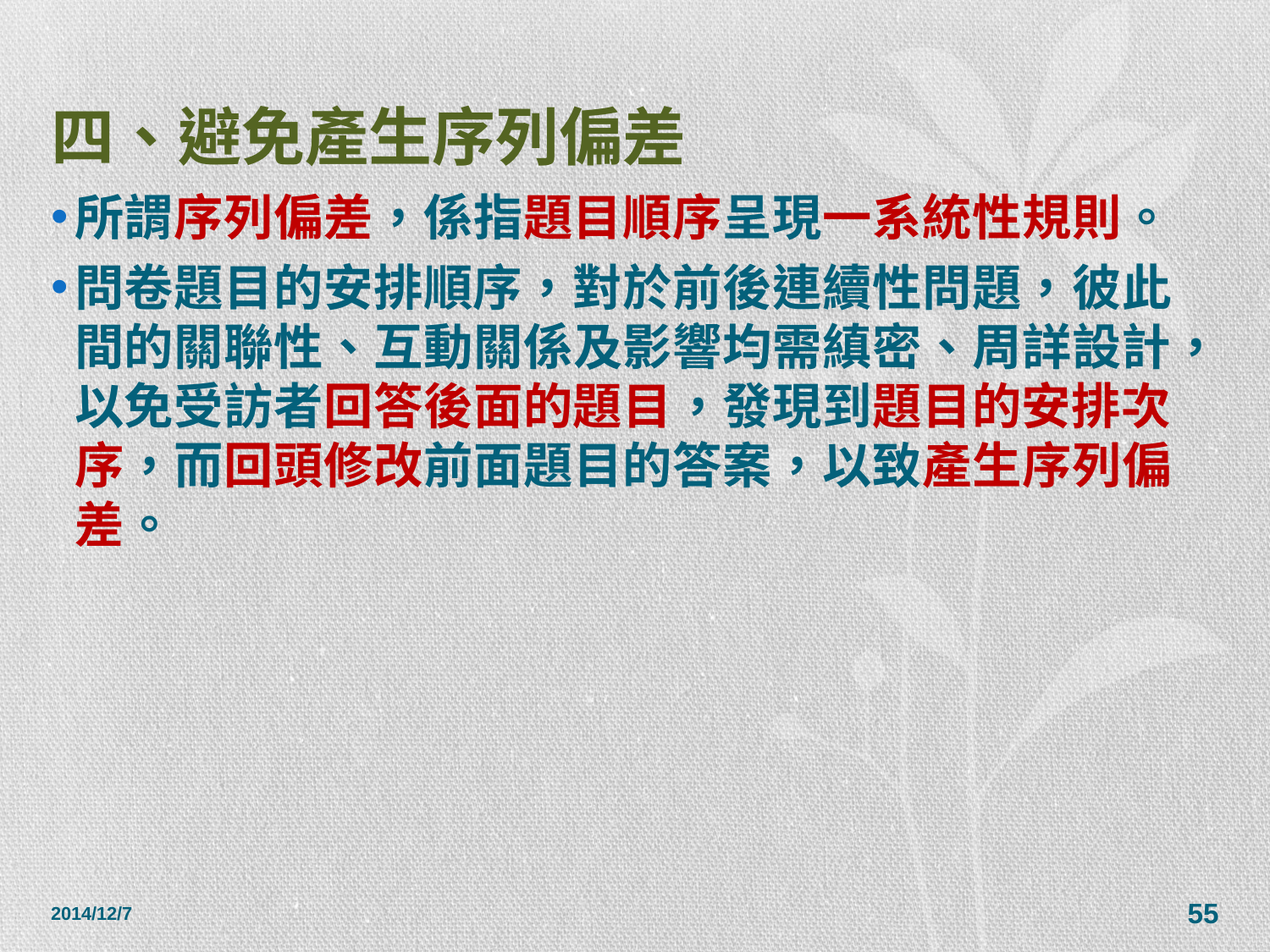

# 四、避免產生序列偏差
所謂序列偏差，係指題目順序呈現一系統性規則。
問卷題目的安排順序，對於前後連續性問題，彼此間的關聯性、互動關係及影響均需縝密、周詳設計，以免受訪者回答後面的題目，發現到題目的安排次序，而回頭修改前面題目的答案，以致產生序列偏差。

2014/12/7
55